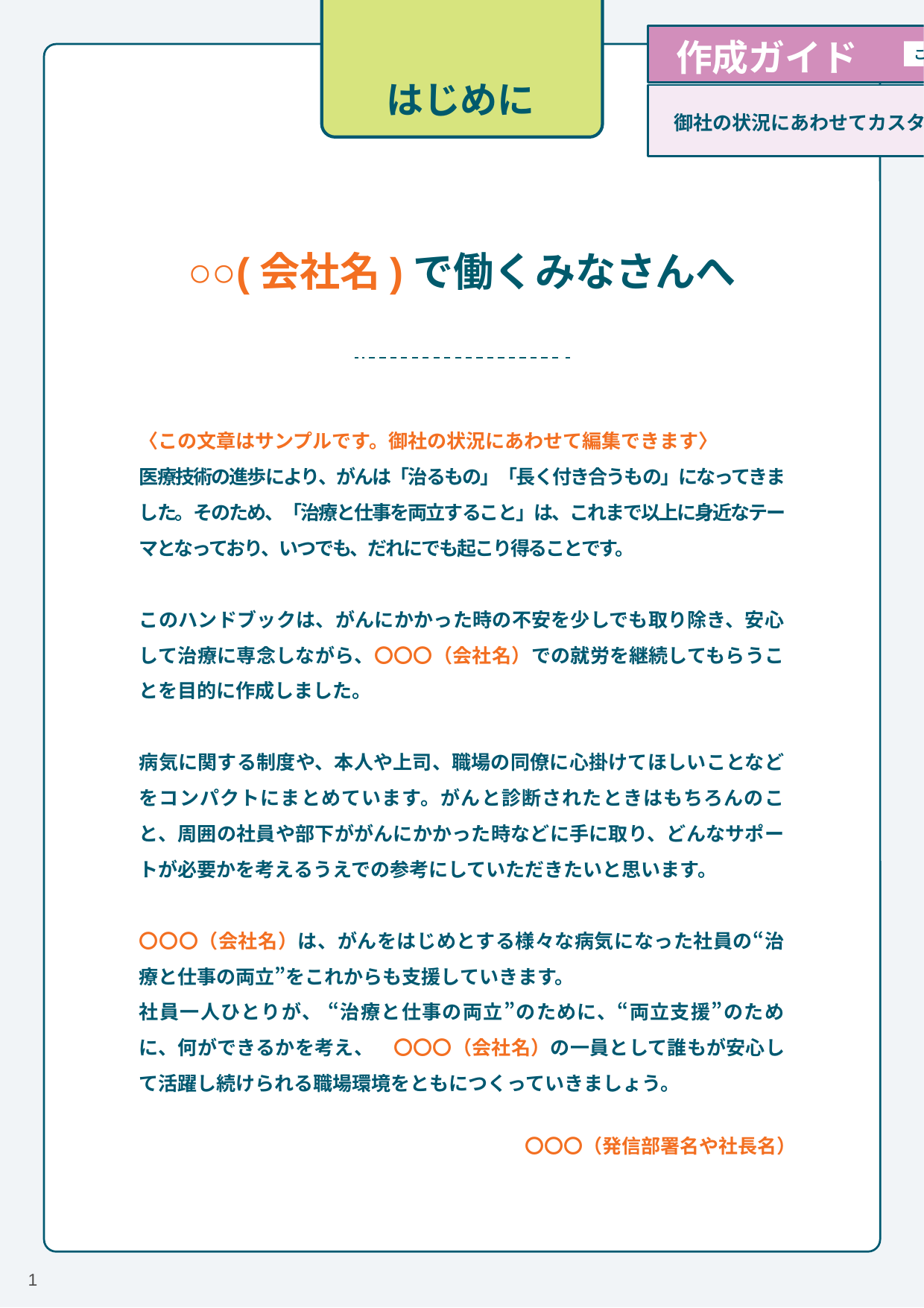

作成ガイド
この部分は完成後削除してください
御社の状況にあわせてカスタマイズをお願いします
○○(会社名)で働くみなさんへ

〈この文章はサンプルです。御社の状況にあわせて編集できます〉
医療技術の進歩により、がんは「治るもの」「長く付き合うもの」になってきました。そのため、「治療と仕事を両立すること」は、これまで以上に身近なテーマとなっており、いつでも、だれにでも起こり得ることです。

このハンドブックは、がんにかかった時の不安を少しでも取り除き、安心して治療に専念しながら、〇〇〇（会社名）での就労を継続してもらうことを目的に作成しました。

病気に関する制度や、本人や上司、職場の同僚に心掛けてほしいことなどをコンパクトにまとめています。がんと診断されたときはもちろんのこと、周囲の社員や部下ががんにかかった時などに手に取り、どんなサポートが必要かを考えるうえでの参考にしていただきたいと思います。

〇〇〇（会社名）は、がんをはじめとする様々な病気になった社員の“治療と仕事の両立”をこれからも支援していきます。
社員一人ひとりが、 “治療と仕事の両立”のために、“両立支援”のために、何ができるかを考え、　〇〇〇（会社名）の一員として誰もが安心して活躍し続けられる職場環境をともにつくっていきましょう。

〇〇〇（発信部署名や社長名）
1